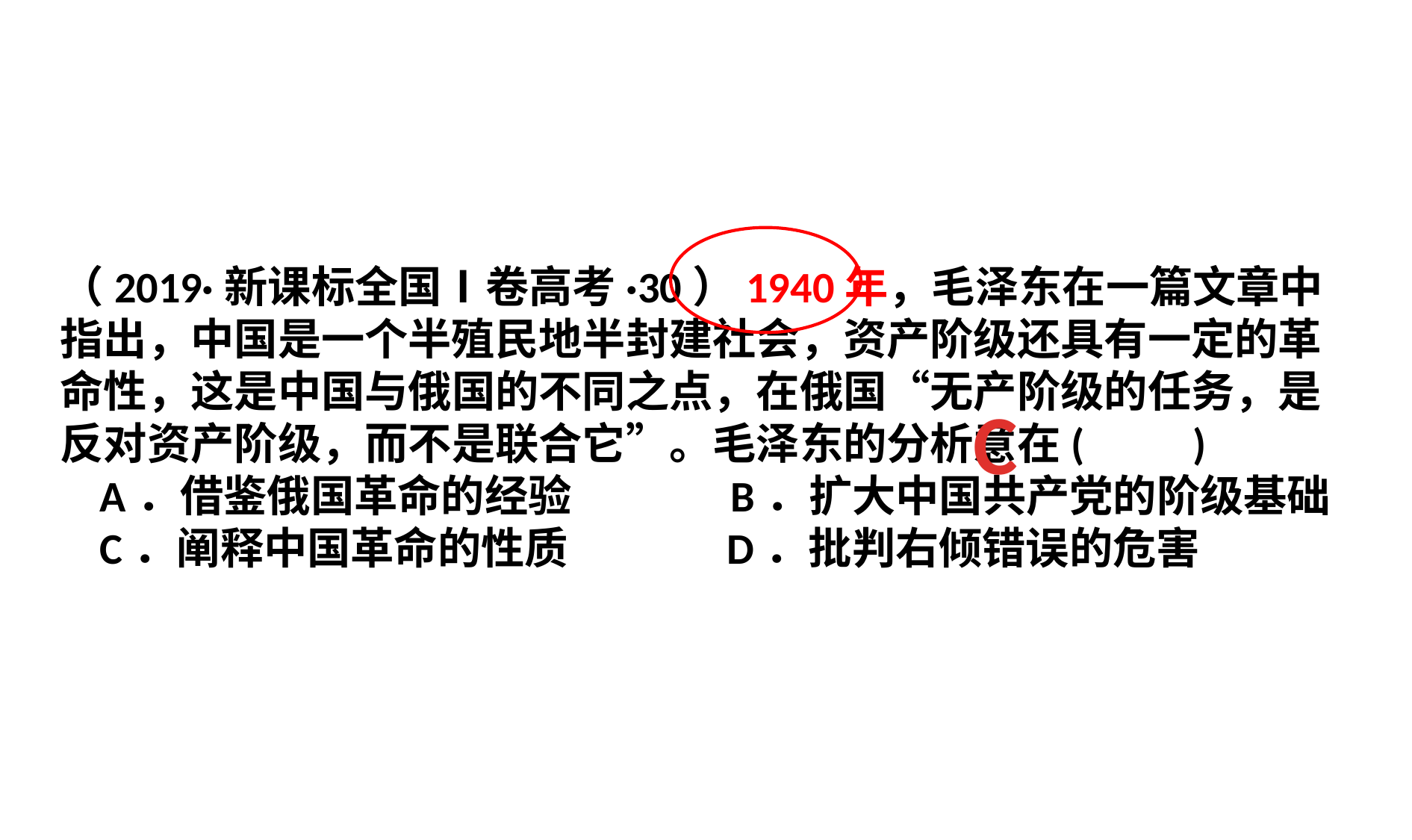

（2019·新课标全国Ⅰ卷高考·30）1940年，毛泽东在一篇文章中指出，中国是一个半殖民地半封建社会，资产阶级还具有一定的革命性，这是中国与俄国的不同之点，在俄国“无产阶级的任务，是反对资产阶级，而不是联合它”。毛泽东的分析意在(　　)
    A．借鉴俄国革命的经验               B．扩大中国共产党的阶级基础
    C．阐释中国革命的性质               D．批判右倾错误的危害
C